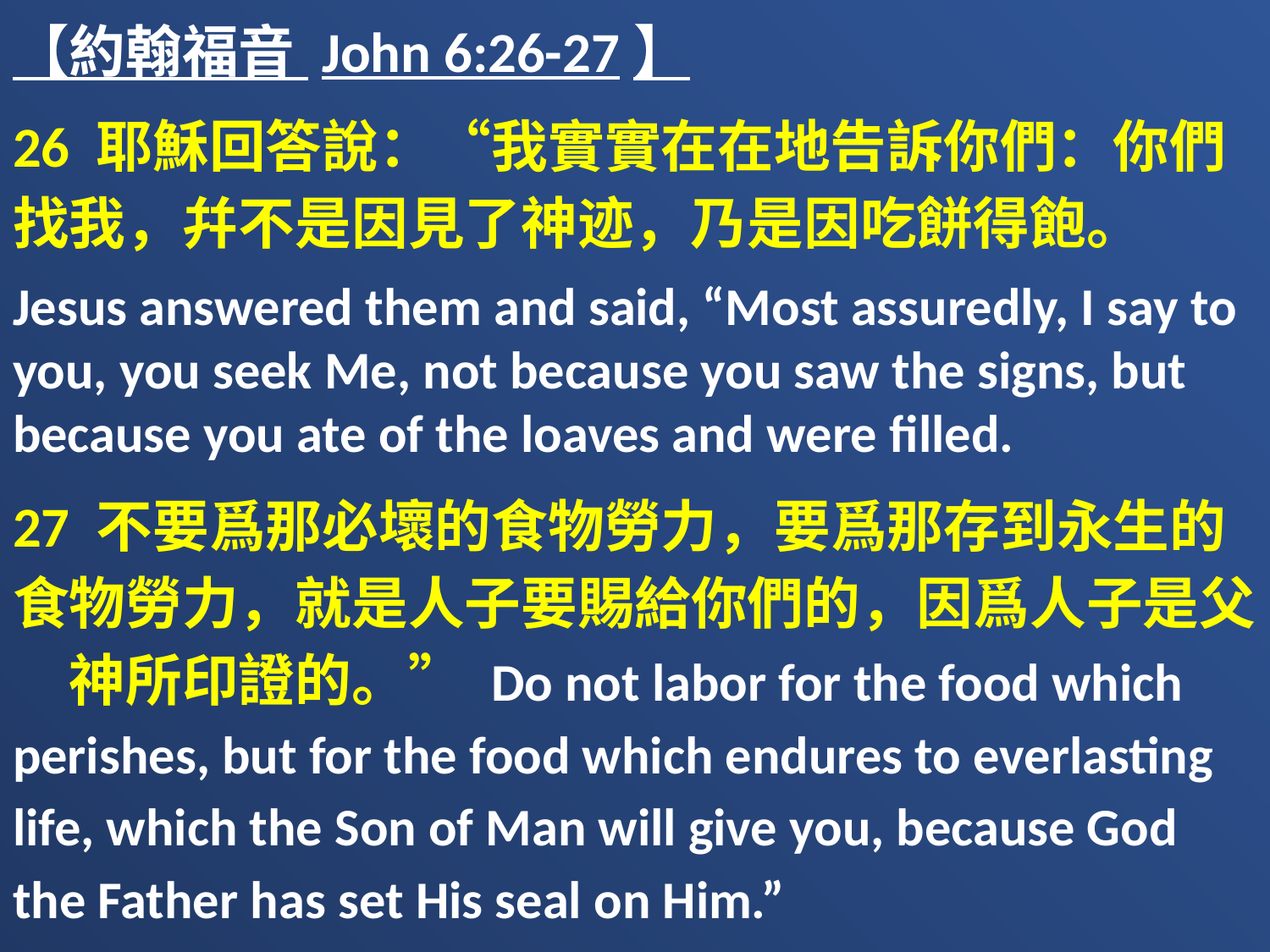

【約翰福音 John 6:26-27】
26 耶穌回答說：“我實實在在地告訴你們：你們找我，幷不是因見了神迹，乃是因吃餅得飽。
Jesus answered them and said, “Most assuredly, I say to you, you seek Me, not because you saw the signs, but because you ate of the loaves and were filled.
27 不要爲那必壞的食物勞力，要爲那存到永生的食物勞力，就是人子要賜給你們的，因爲人子是父　神所印證的。” Do not labor for the food which perishes, but for the food which endures to everlasting life, which the Son of Man will give you, because God the Father has set His seal on Him.”